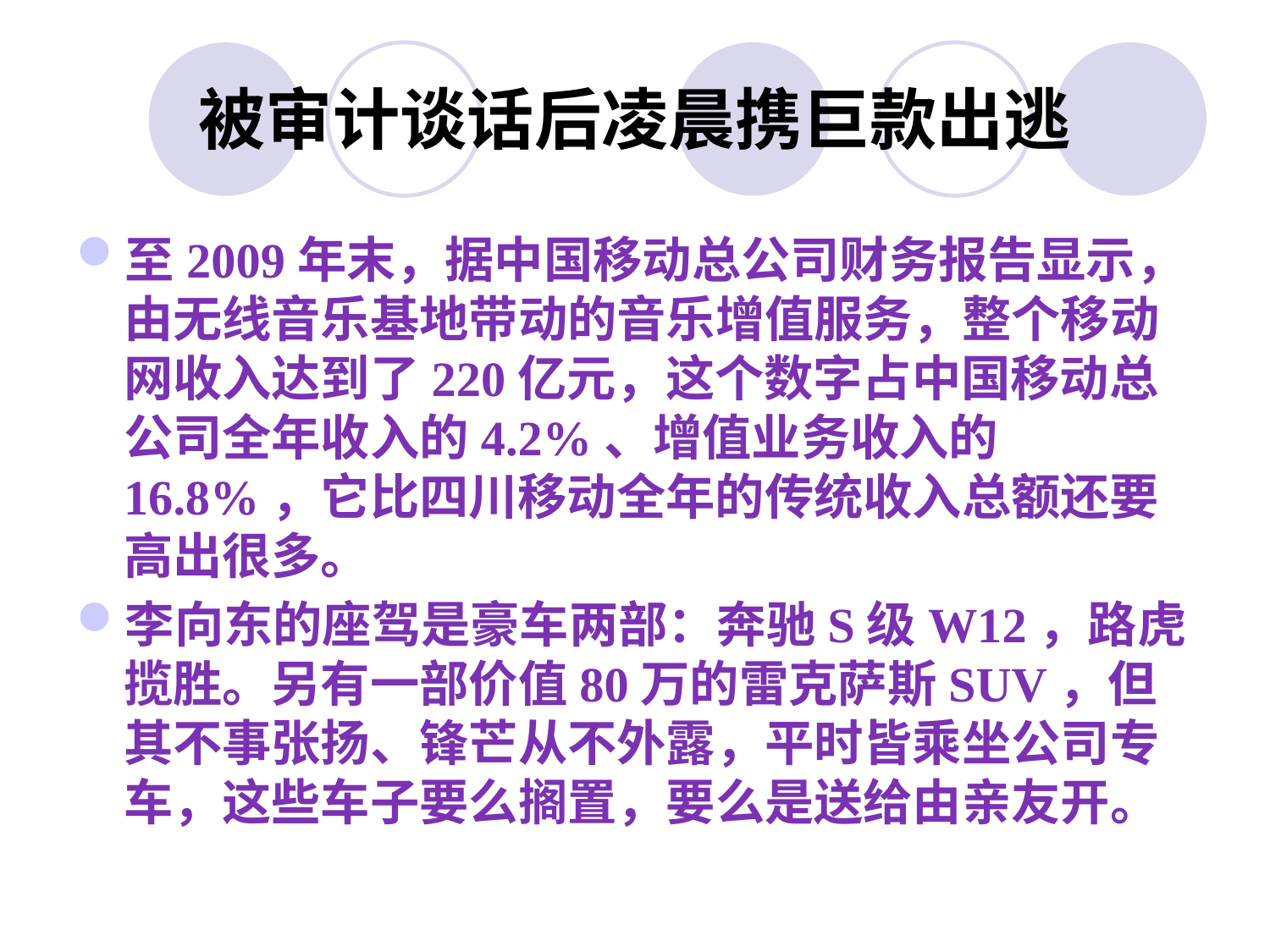

# 被审计谈话后凌晨携巨款出逃
至2009年末，据中国移动总公司财务报告显示，由无线音乐基地带动的音乐增值服务，整个移动网收入达到了220亿元，这个数字占中国移动总公司全年收入的4.2%、增值业务收入的16.8%，它比四川移动全年的传统收入总额还要高出很多。
李向东的座驾是豪车两部：奔驰S级W12，路虎揽胜。另有一部价值80万的雷克萨斯SUV，但其不事张扬、锋芒从不外露，平时皆乘坐公司专车，这些车子要么搁置，要么是送给由亲友开。